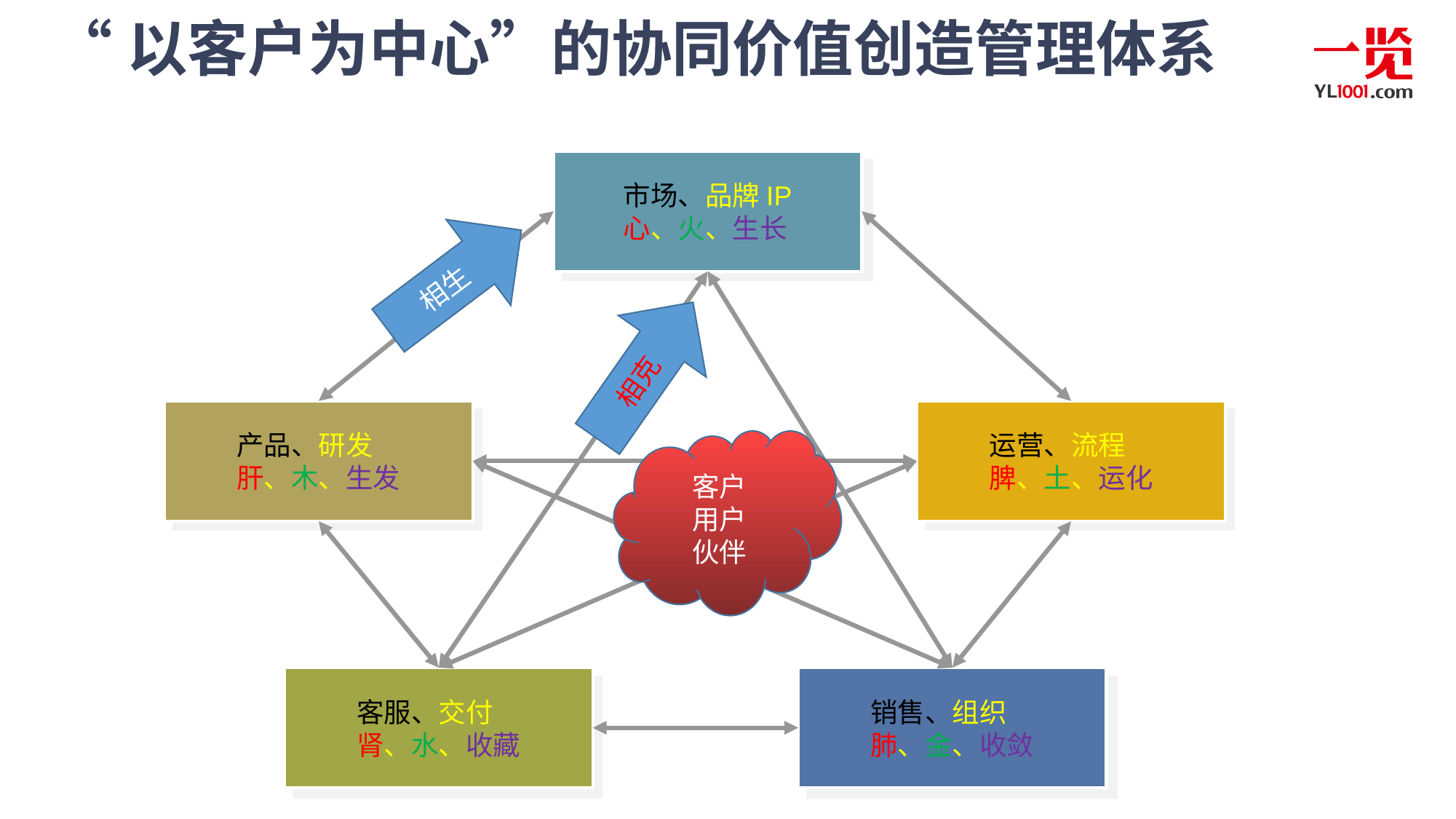

“以客户为中心”的协同价值创造管理体系
市场、品牌IP
心、火、生长
产品、研发
肝、木、生发
运营、流程
脾、土、运化
客服、交付
肾、水、收藏
销售、组织
肺、金、收敛
相生
相克
客户
用户
伙伴